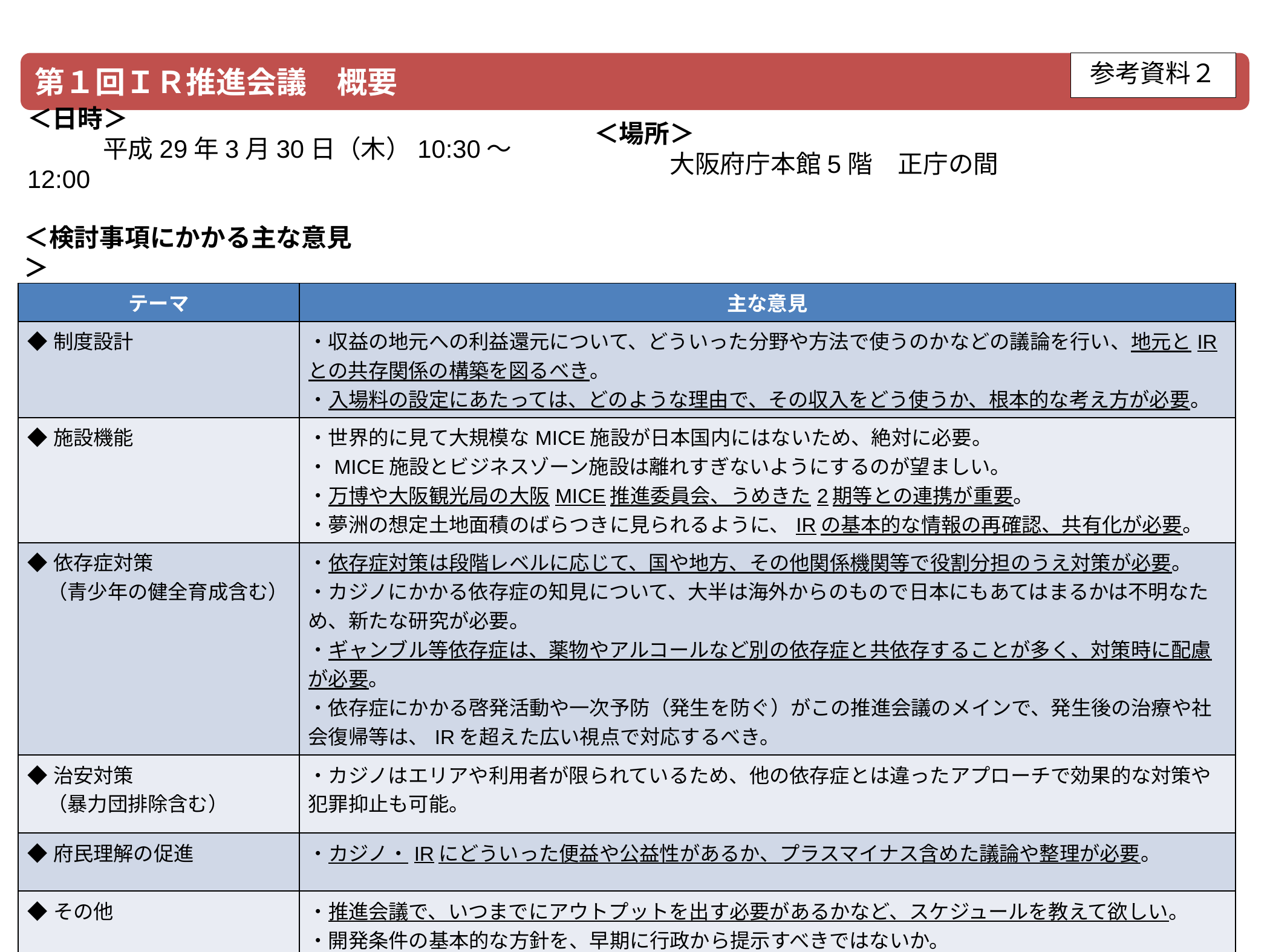

第１回ＩＲ推進会議　概要
参考資料２
＜日時＞
　　　平成29年3月30日（木）10:30～12:00
＜場所＞
　　　大阪府庁本館5階　正庁の間
＜検討事項にかかる主な意見＞
| テーマ | 主な意見 |
| --- | --- |
| ◆制度設計 | ・収益の地元への利益還元について、どういった分野や方法で使うのかなどの議論を行い、地元とIRとの共存関係の構築を図るべき。 ・入場料の設定にあたっては、どのような理由で、その収入をどう使うか、根本的な考え方が必要。 |
| ◆施設機能 | ・世界的に見て大規模なMICE施設が日本国内にはないため、絶対に必要。 ・MICE施設とビジネスゾーン施設は離れすぎないようにするのが望ましい。 ・万博や大阪観光局の大阪MICE推進委員会、うめきた2期等との連携が重要。 ・夢洲の想定土地面積のばらつきに見られるように、IRの基本的な情報の再確認、共有化が必要。 |
| ◆依存症対策 　（青少年の健全育成含む） | ・依存症対策は段階レベルに応じて、国や地方、その他関係機関等で役割分担のうえ対策が必要。 ・カジノにかかる依存症の知見について、大半は海外からのもので日本にもあてはまるかは不明なため、新たな研究が必要。 ・ギャンブル等依存症は、薬物やアルコールなど別の依存症と共依存することが多く、対策時に配慮が必要。 ・依存症にかかる啓発活動や一次予防（発生を防ぐ）がこの推進会議のメインで、発生後の治療や社会復帰等は、IRを超えた広い視点で対応するべき。 |
| ◆治安対策 　（暴力団排除含む） | ・カジノはエリアや利用者が限られているため、他の依存症とは違ったアプローチで効果的な対策や犯罪抑止も可能。 |
| ◆府民理解の促進 | ・カジノ・IRにどういった便益や公益性があるか、プラスマイナス含めた議論や整理が必要。 |
| ◆その他 | ・推進会議で、いつまでにアウトプットを出す必要があるかなど、スケジュールを教えて欲しい。 ・開発条件の基本的な方針を、早期に行政から提示すべきではないか。 ・国の動向をIR推進局でキャッチアップしていくことが必要。 |